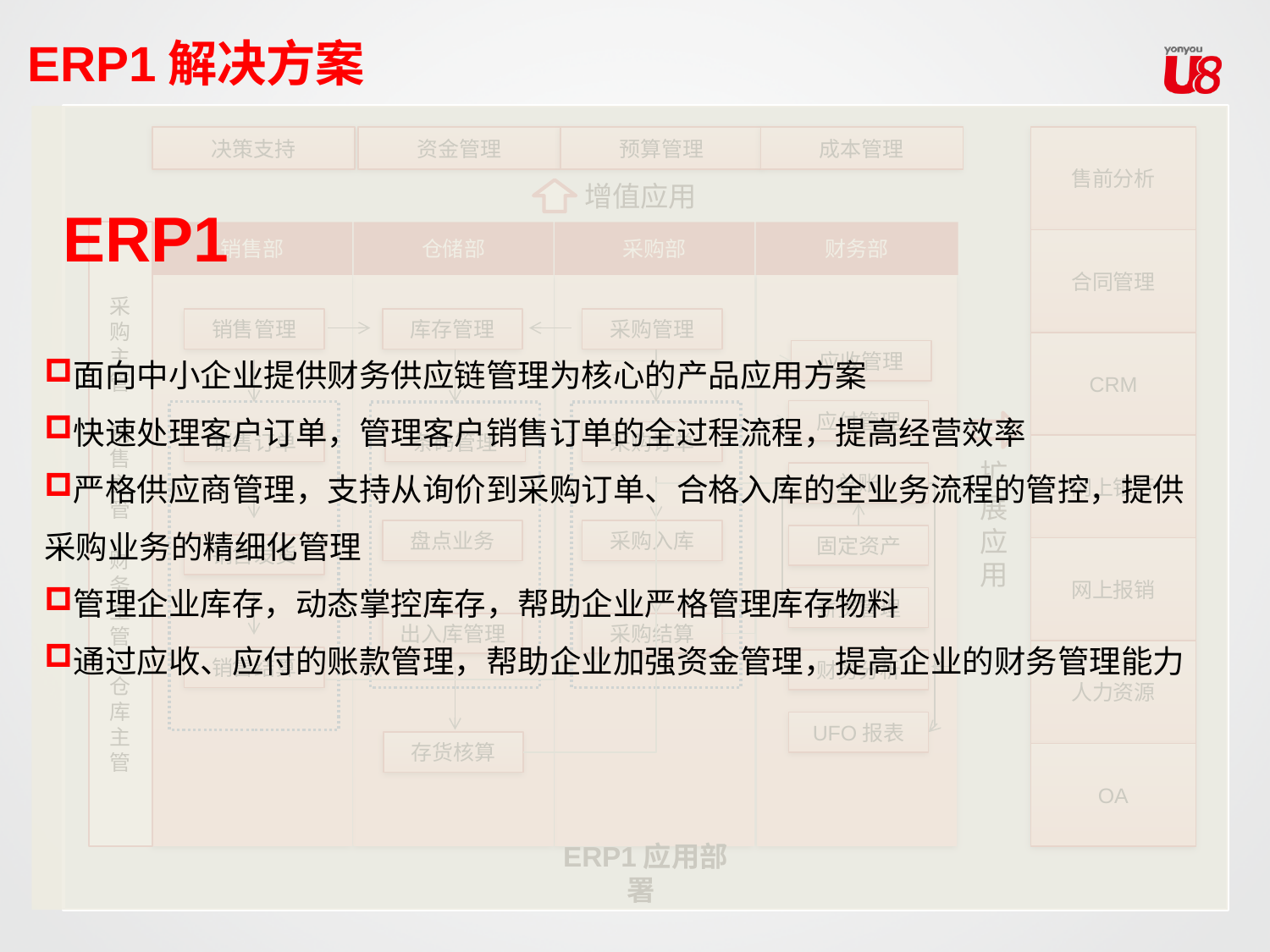

# ERP1解决方案
面向中小企业提供财务供应链管理为核心的产品应用方案
快速处理客户订单，管理客户销售订单的全过程流程，提高经营效率
严格供应商管理，支持从询价到采购订单、合格入库的全业务流程的管控，提供采购业务的精细化管理
管理企业库存，动态掌控库存，帮助企业严格管理库存物料
通过应收、应付的账款管理，帮助企业加强资金管理，提高企业的财务管理能力
ERP1

决策支持
资金管理
预算管理
成本管理
售前分析
合同管理
CRM
网上银行
网上报销
人力资源
OA
增值应用

采购主管

销售主管

财务主管

仓库主管
销售部
仓储部
采购部
财务部

销售管理
库存管理
采购管理
应收管理
应付管理

销售订单
条码管理
采购订单
扩
展
应
用
总账
盘点业务
采购入库
固定资产
销售发货
薪资管理
出入库管理
采购结算
销售结算
财务分析
UFO报表
存货核算
ERP1应用部署